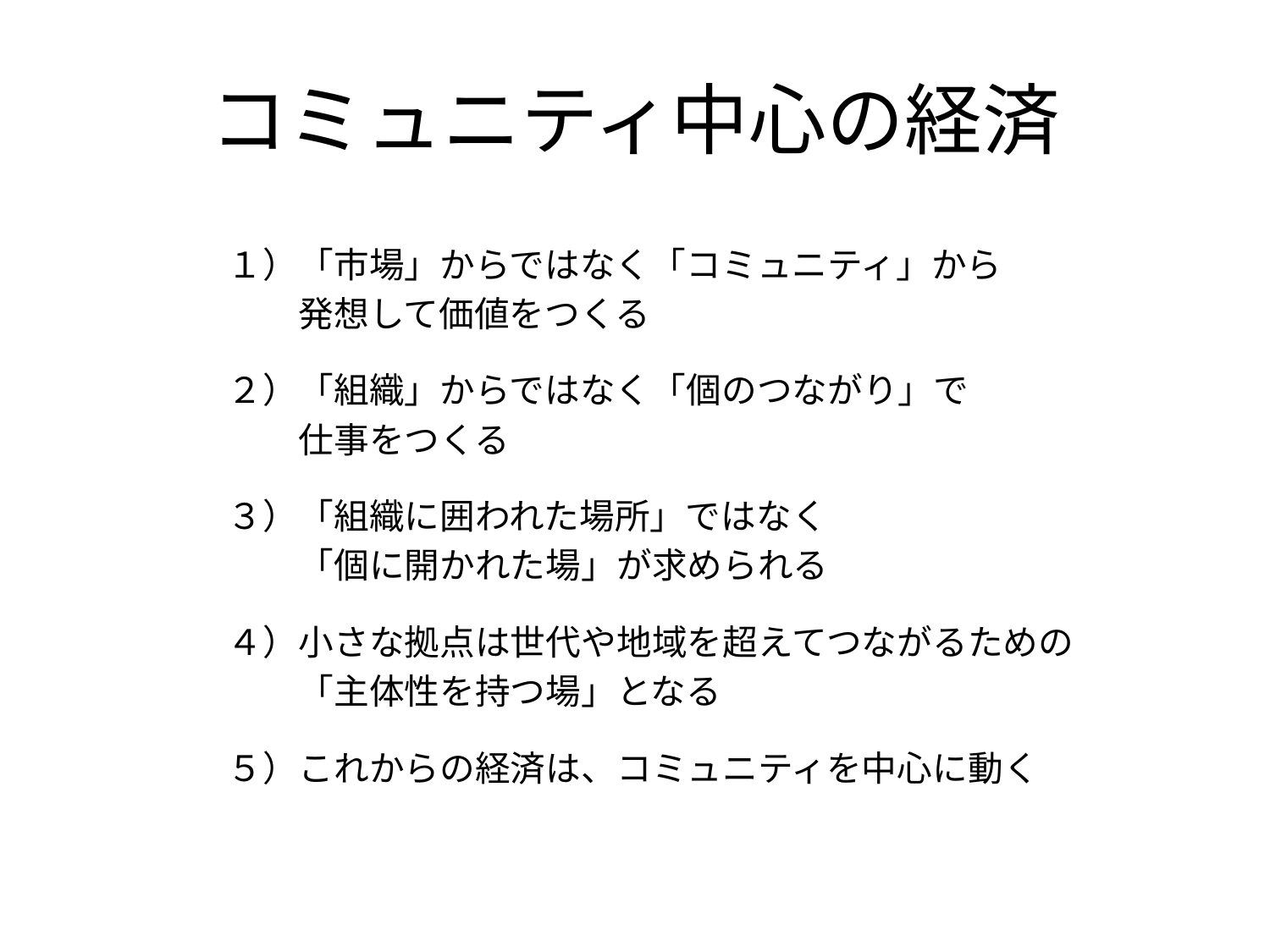

# コミュニティ中心の経済
１）「市場」からではなく「コミュニティ」から
　　発想して価値をつくる

２）「組織」からではなく「個のつながり」で
　　仕事をつくる

３）「組織に囲われた場所」ではなく
　　「個に開かれた場」が求められる

４）小さな拠点は世代や地域を超えてつながるための
　　「主体性を持つ場」となる

５）これからの経済は、コミュニティを中心に動く